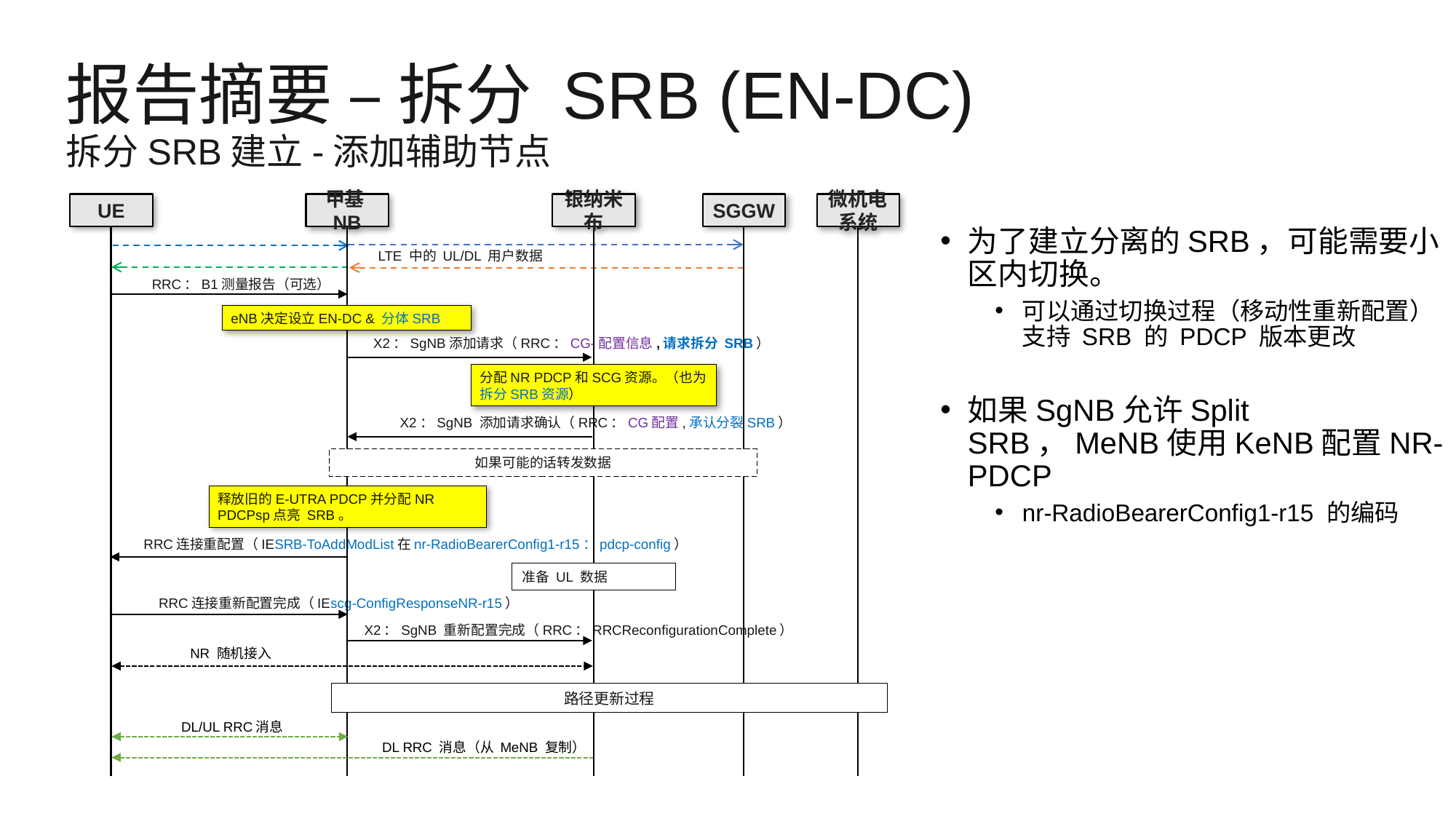

# 报告摘要 – 拆分 SRB (EN-DC) 拆分SRB建立-添加辅助节点
UE
甲基NB
银纳米布
SGGW
微机电系统
LTE 中的 UL/DL 用户数据
RRC：B1测量报告（可选）
eNB决定设立EN-DC & 分体SRB
X2：SgNB添加请求（RRC：CG-配置信息,请求拆分 SRB）
分配NR PDCP和SCG资源。（也为拆分SRB资源）
X2：SgNB 添加请求确认（RRC：CG配置,承认分裂SRB）
如果可能的话转发数据
释放旧的E-UTRA PDCP并分配NR PDCPsp点亮 SRB。
RRC连接重配置（IESRB-ToAddModList在nr-RadioBearerConfig1-r15：pdcp-config）
准备 UL 数据
RRC连接重新配置完成（IEscg-ConfigResponseNR-r15）
X2：SgNB 重新配置完成（RRC：RRCReconfigurationComplete）
NR 随机接入
路径更新过程
DL/UL RRC消息
DL RRC 消息（从 MeNB 复制）
为了建立分离的SRB，可能需要小区内切换。
可以通过切换过程（移动性重新配置）支持 SRB 的 PDCP 版本更改

如果SgNB允许Split SRB，MeNB使用KeNB配置NR-PDCP
nr-RadioBearerConfig1-r15 的编码